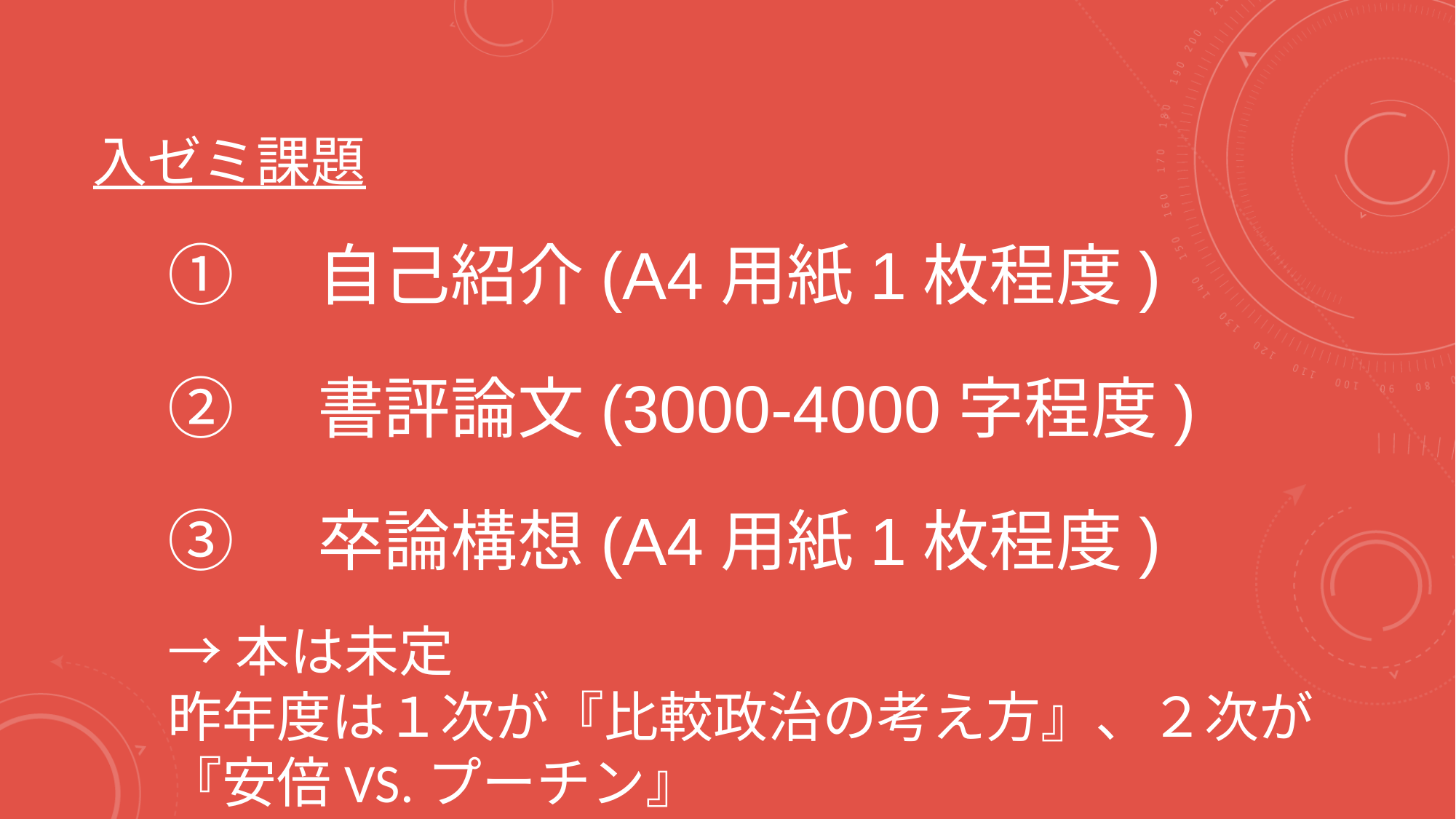

# 入ゼミ課題
①　自己紹介(A4用紙1枚程度)
②　書評論文(3000-4000字程度)
③　卒論構想(A4用紙1枚程度)
→本は未定
昨年度は１次が『比較政治の考え方』、２次が『安倍VS.プーチン』